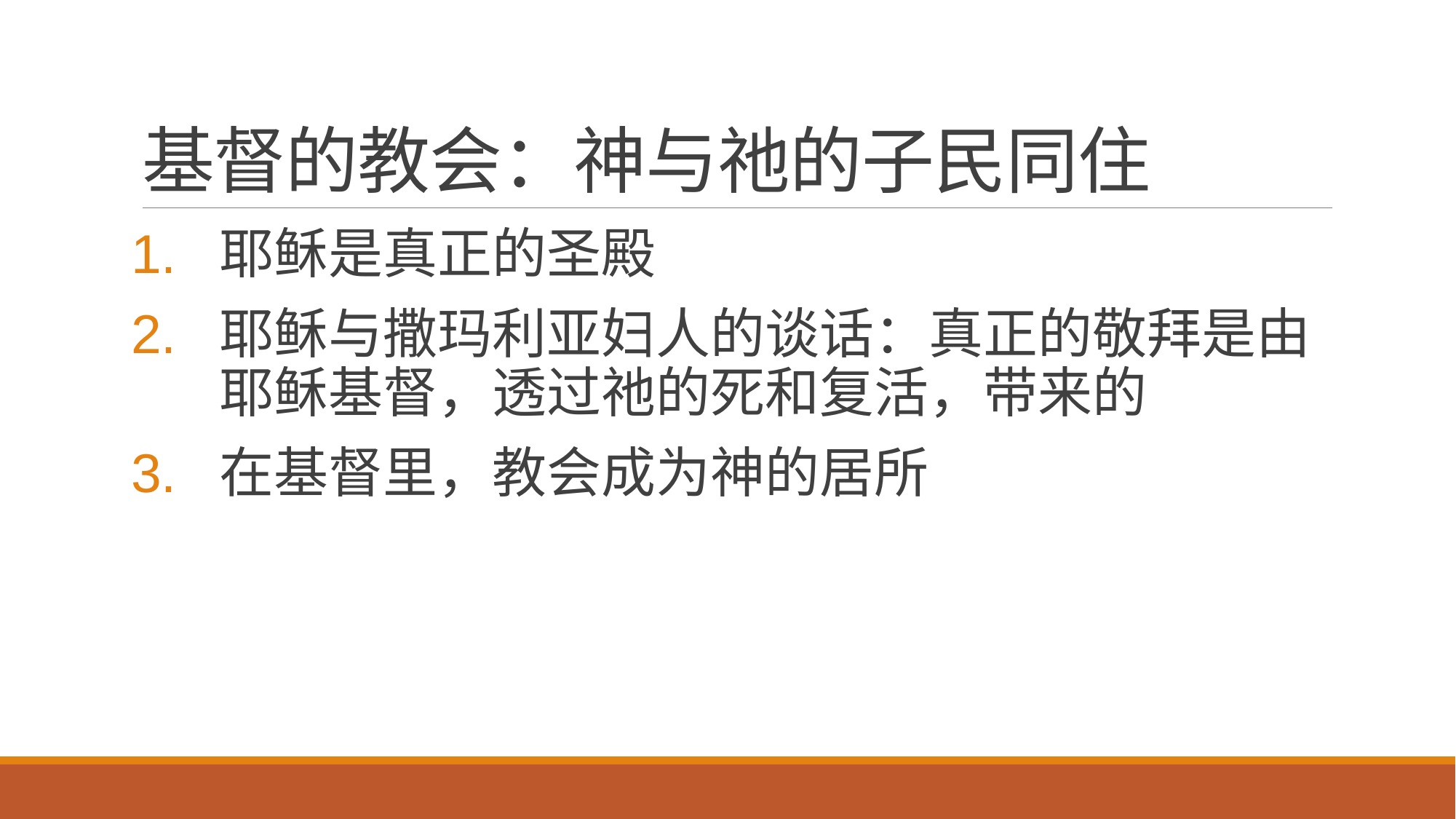

# 基督的教会：神与祂的子民同住
耶稣是真正的圣殿
耶稣与撒玛利亚妇人的谈话：真正的敬拜是由耶稣基督，透过祂的死和复活，带来的
在基督里，教会成为神的居所